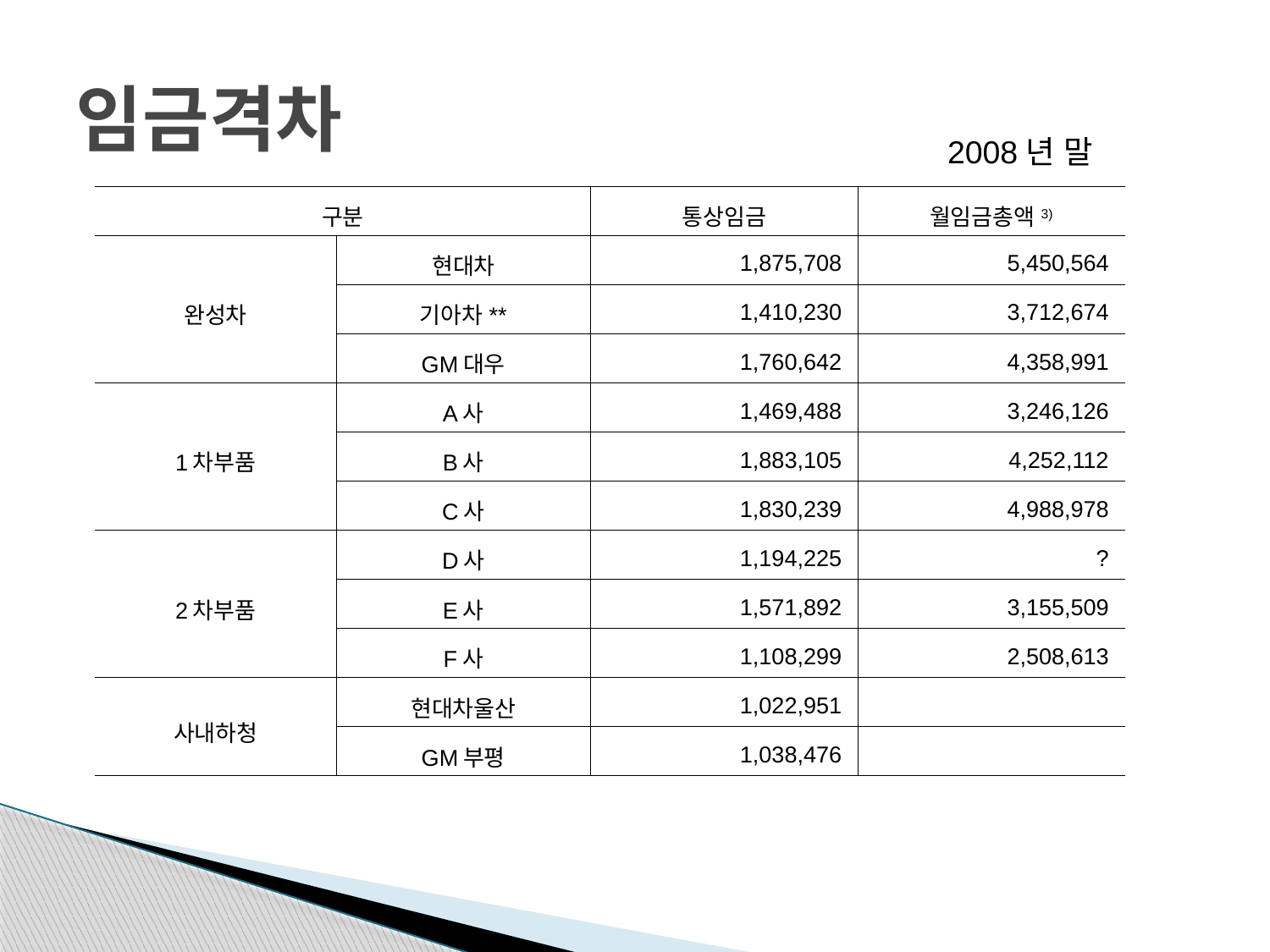

# 임금격차
2008년 말
| 구분 |  | 통상임금 | 월임금총액3) |
| --- | --- | --- | --- |
| 완성차 | 현대차 | 1,875,708 | 5,450,564 |
|  | 기아차\*\* | 1,410,230 | 3,712,674 |
|  | GM대우 | 1,760,642 | 4,358,991 |
| 1차부품 | A사 | 1,469,488 | 3,246,126 |
|  | B사 | 1,883,105 | 4,252,112 |
|  | C사 | 1,830,239 | 4,988,978 |
| 2차부품 | D사 | 1,194,225 | ? |
|  | E사 | 1,571,892 | 3,155,509 |
|  | F사 | 1,108,299 | 2,508,613 |
| 사내하청 | 현대차울산 | 1,022,951 |  |
|  | GM부평 | 1,038,476 |  |